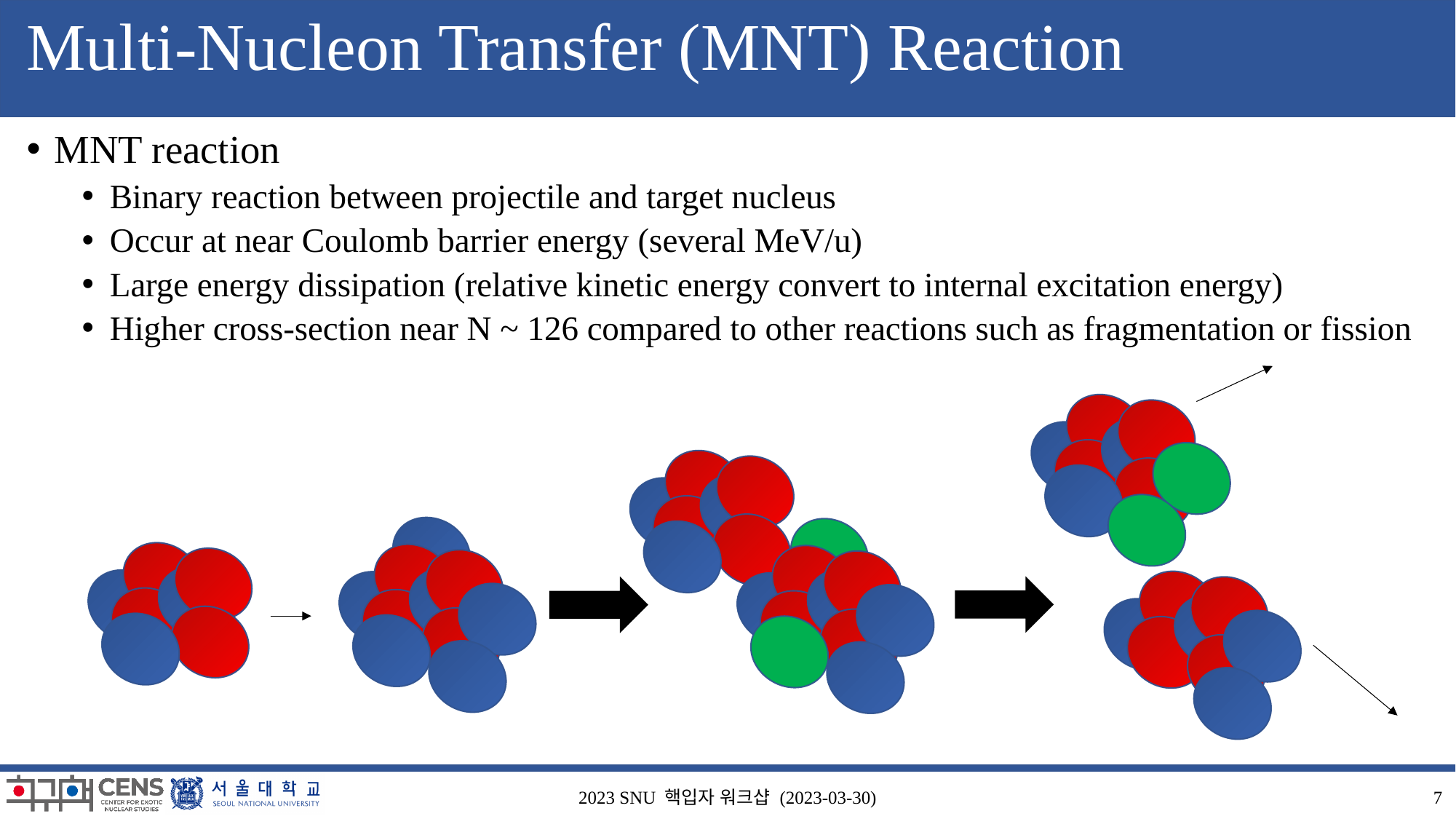

# Multi-Nucleon Transfer (MNT) Reaction
MNT reaction
Binary reaction between projectile and target nucleus
Occur at near Coulomb barrier energy (several MeV/u)
Large energy dissipation (relative kinetic energy convert to internal excitation energy)
Higher cross-section near N ~ 126 compared to other reactions such as fragmentation or fission

2023 SNU 핵입자 워크샵 (2023-03-30)
7